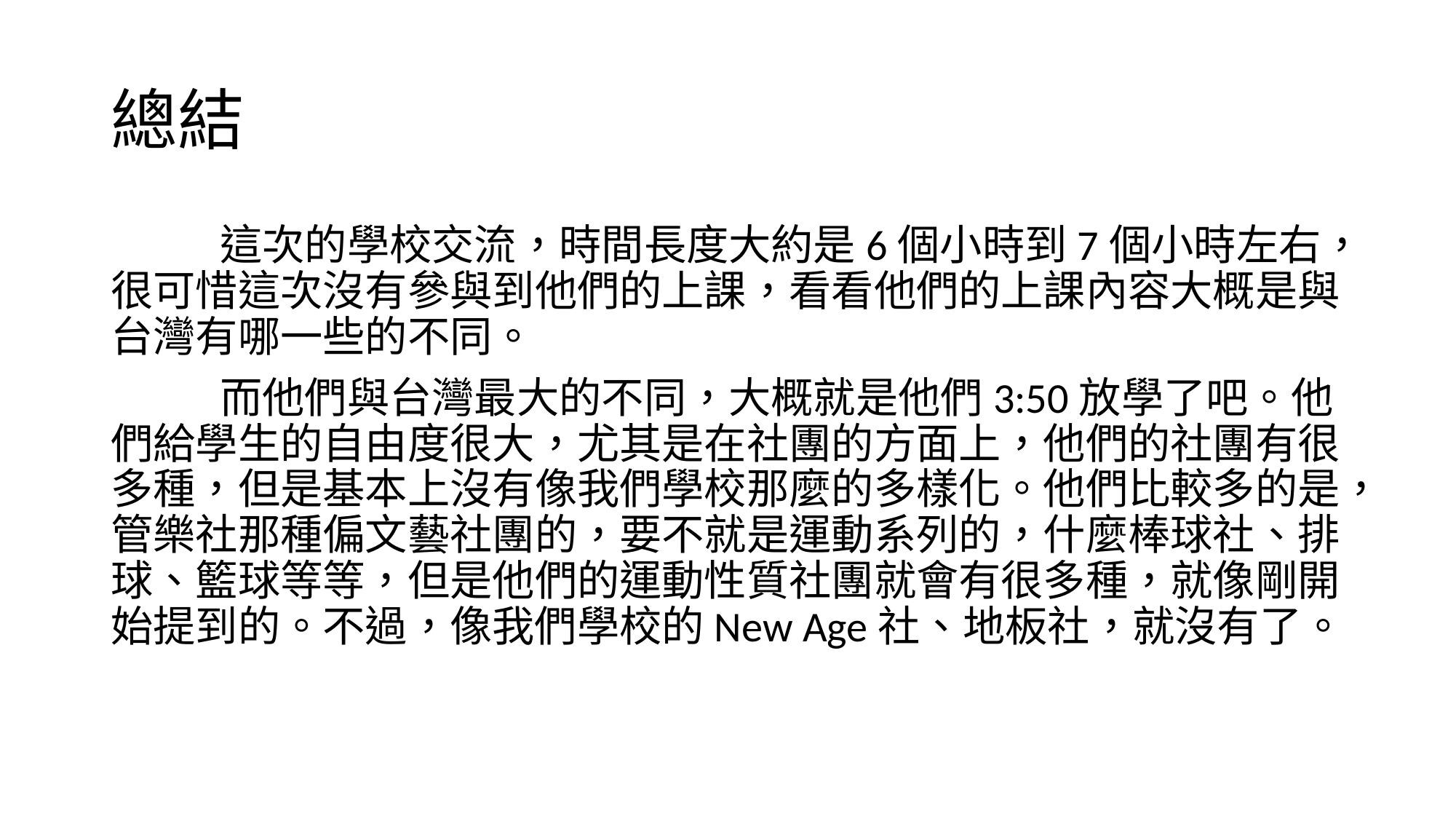

# 總結
	這次的學校交流，時間長度大約是6個小時到7個小時左右，很可惜這次沒有參與到他們的上課，看看他們的上課內容大概是與台灣有哪一些的不同。
	而他們與台灣最大的不同，大概就是他們3:50放學了吧。他們給學生的自由度很大，尤其是在社團的方面上，他們的社團有很多種，但是基本上沒有像我們學校那麼的多樣化。他們比較多的是，管樂社那種偏文藝社團的，要不就是運動系列的，什麼棒球社、排球、籃球等等，但是他們的運動性質社團就會有很多種，就像剛開始提到的。不過，像我們學校的New Age社、地板社，就沒有了。